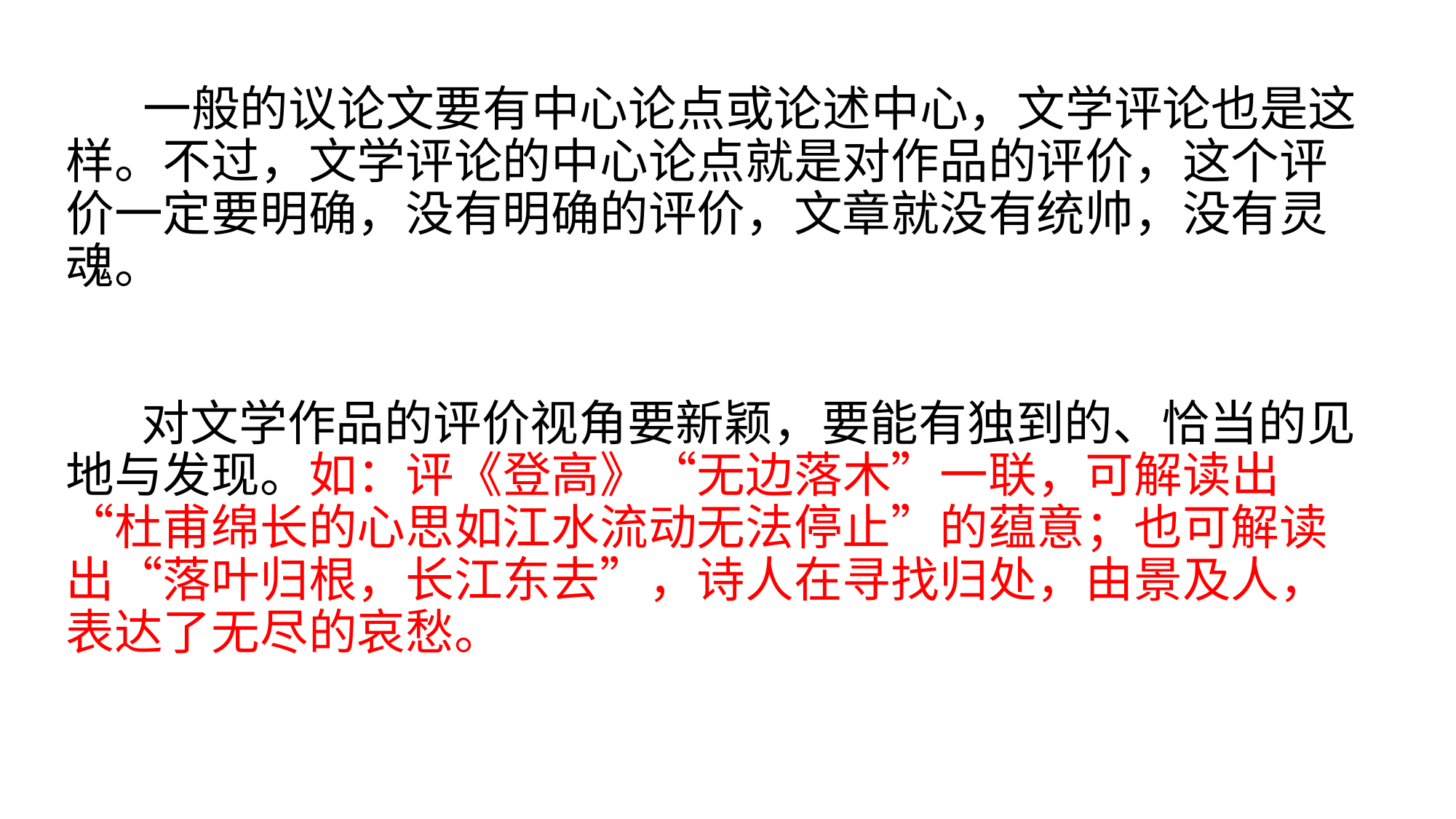

# 一般的议论文要有中心论点或论述中心，文学评论也是这样。不过，文学评论的中心论点就是对作品的评价，这个评价一定要明确，没有明确的评价，文章就没有统帅，没有灵魂。 对文学作品的评价视角要新颖，要能有独到的、恰当的见地与发现。如：评《登高》“无边落木”一联，可解读出“杜甫绵长的心思如江水流动无法停止”的蕴意；也可解读出“落叶归根，长江东去”，诗人在寻找归处，由景及人，表达了无尽的哀愁。